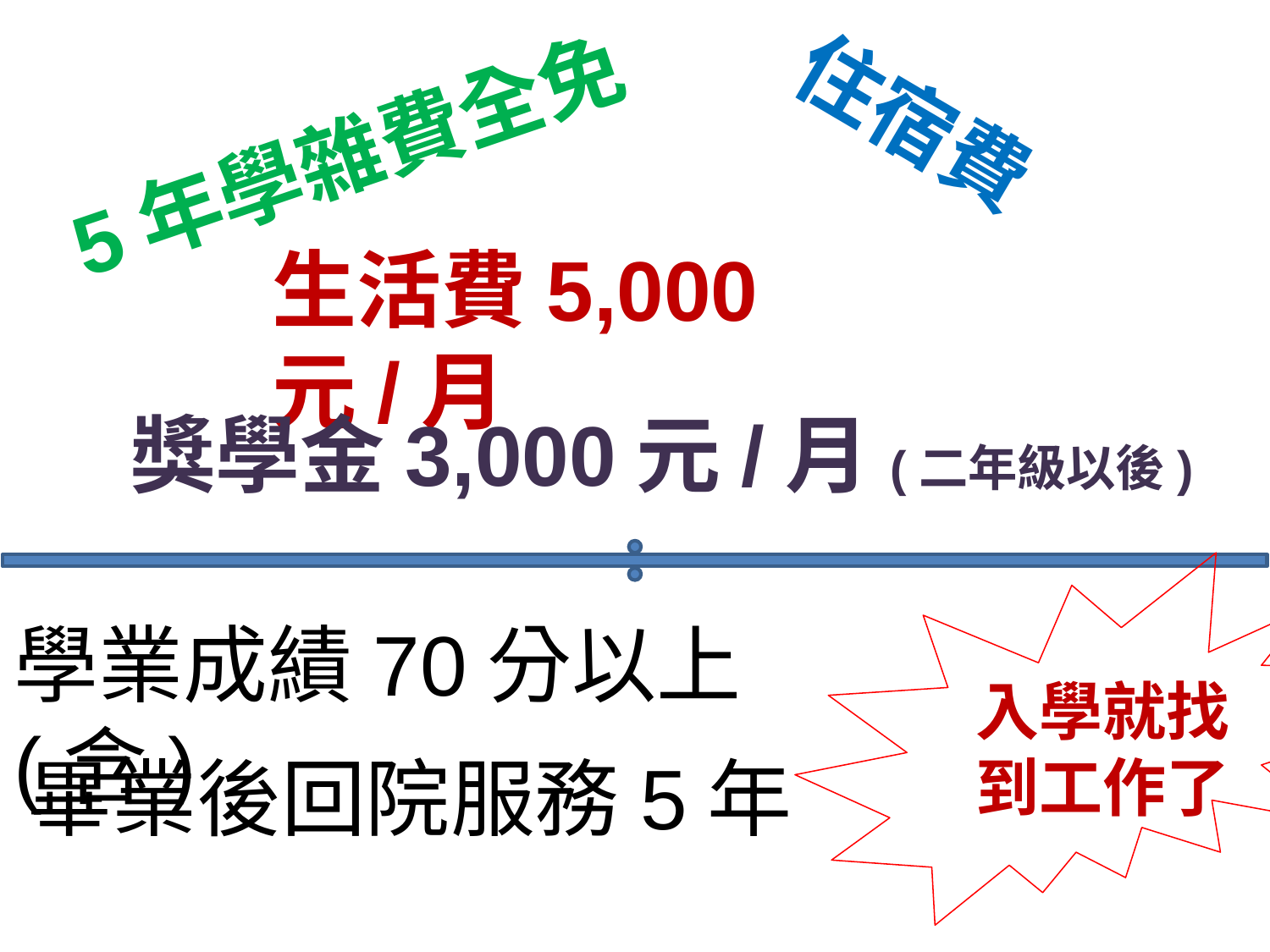

5年學雜費全免
住宿費
生活費5,000元/月
獎學金3,000元/月(二年級以後)

入學就找到工作了
學業成績70分以上(含)
畢業後回院服務5年